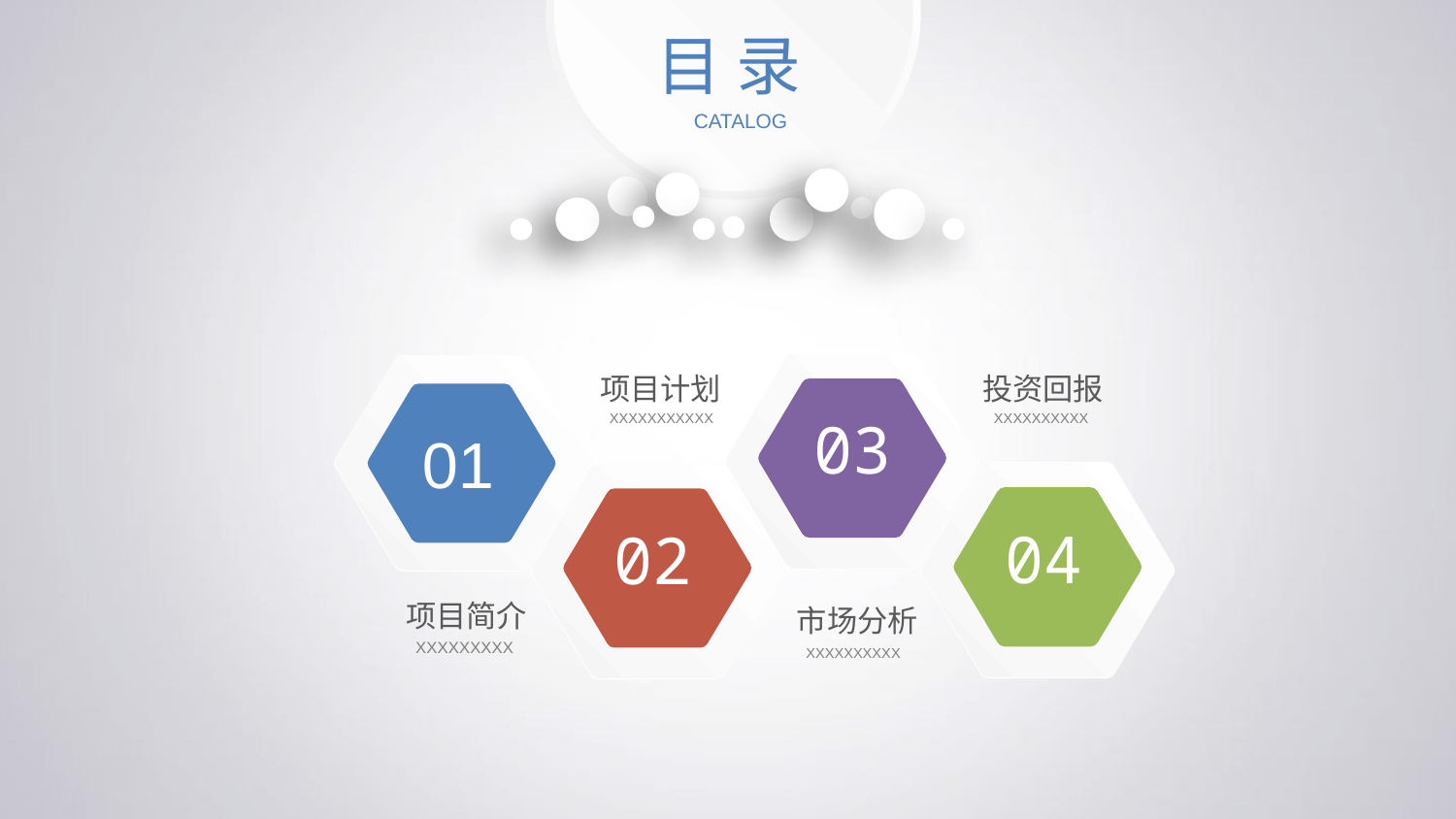

目 录
CATALOG

03

01
项目计划
XXXXXXXXXXX
投资回报
XXXXXXXXXX

04

02
项目简介
XXXXXXXXX
市场分析
XXXXXXXXXX
延迟符